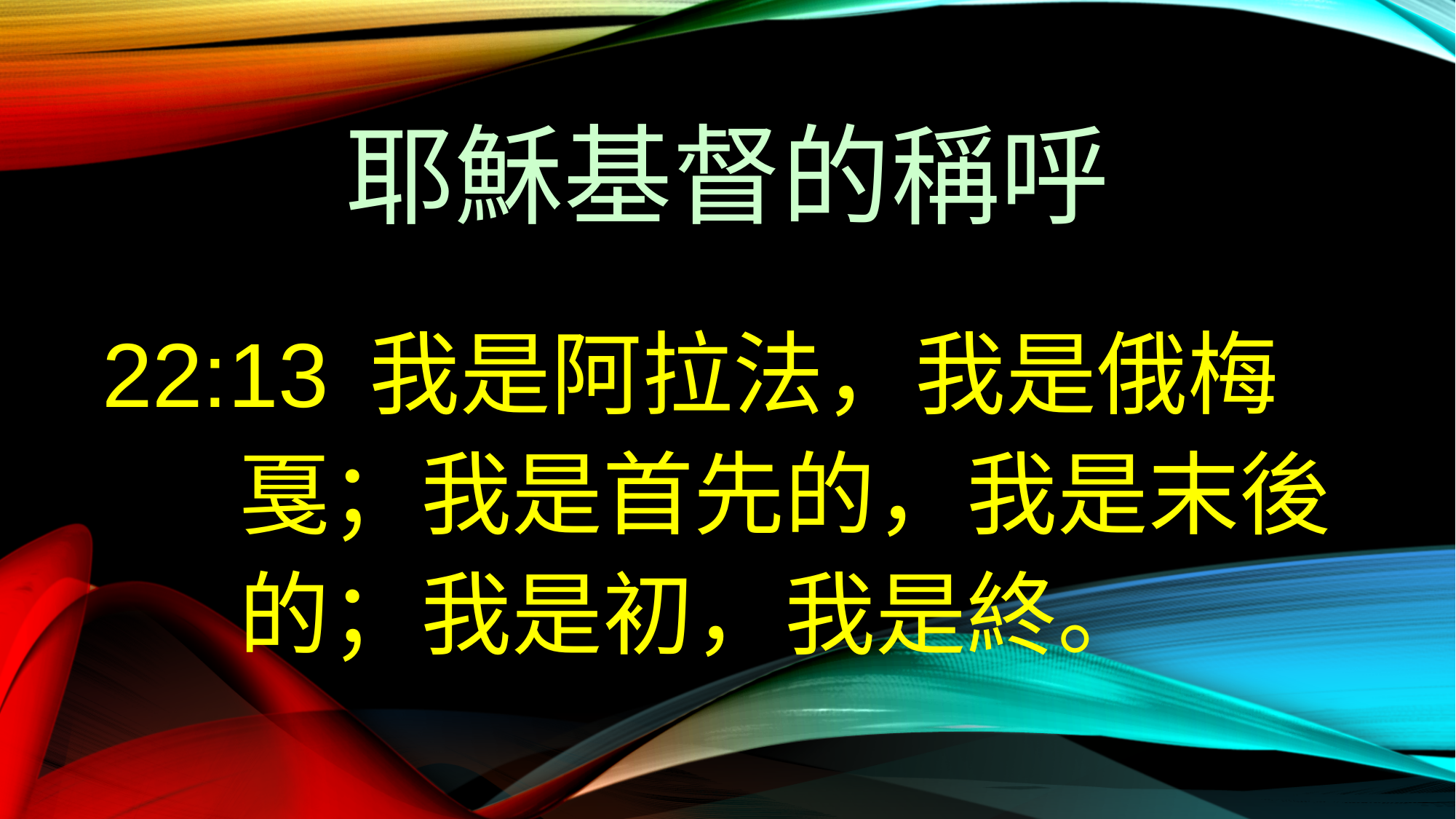

# 耶穌基督的稱呼
22:13 我是阿拉法，我是俄梅戛；我是首先的，我是末後的；我是初，我是終。